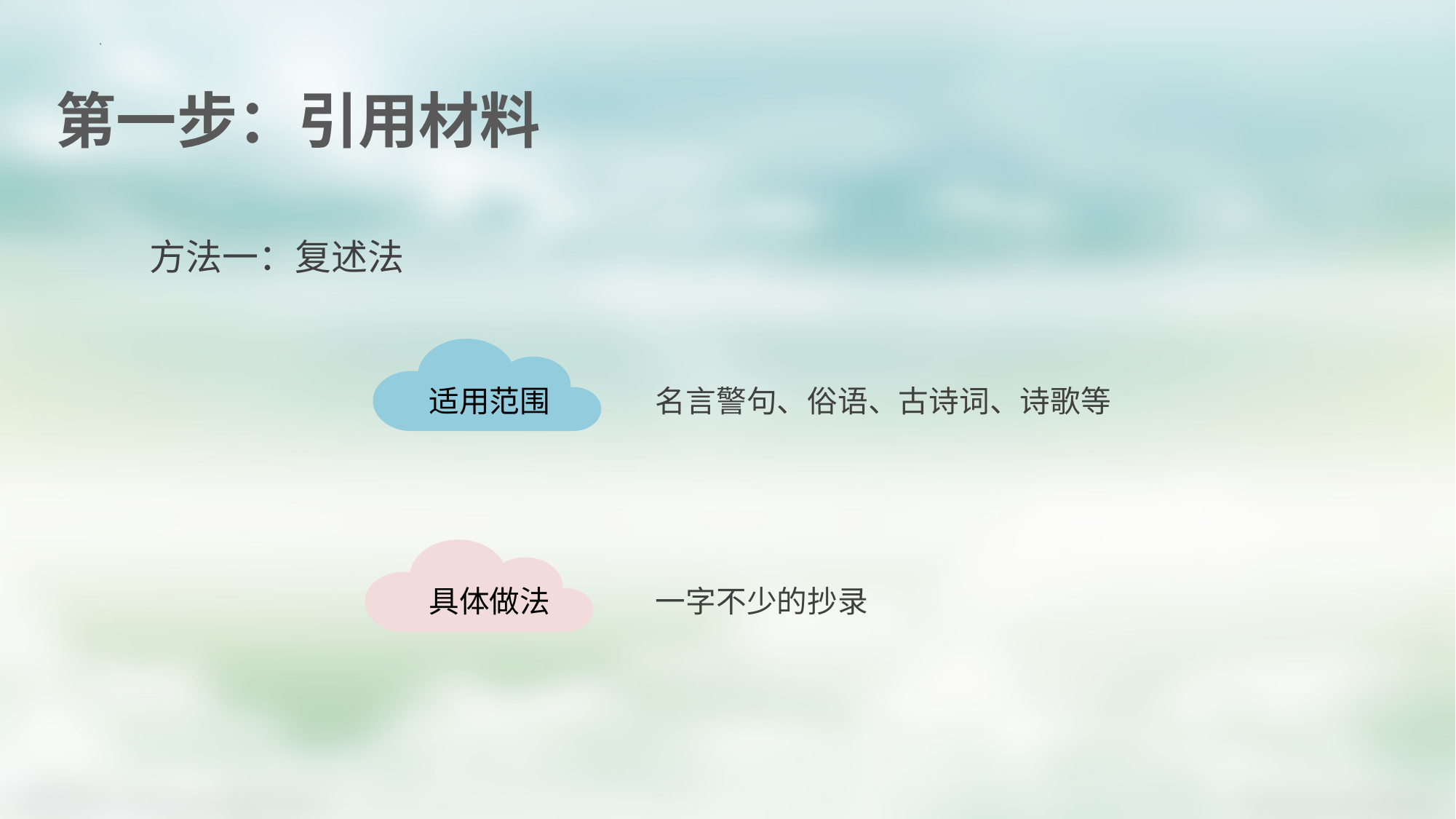

第一步：引用材料
方法一：复述法

适用范围
名言警句、俗语、古诗词、诗歌等

具体做法
一字不少的抄录